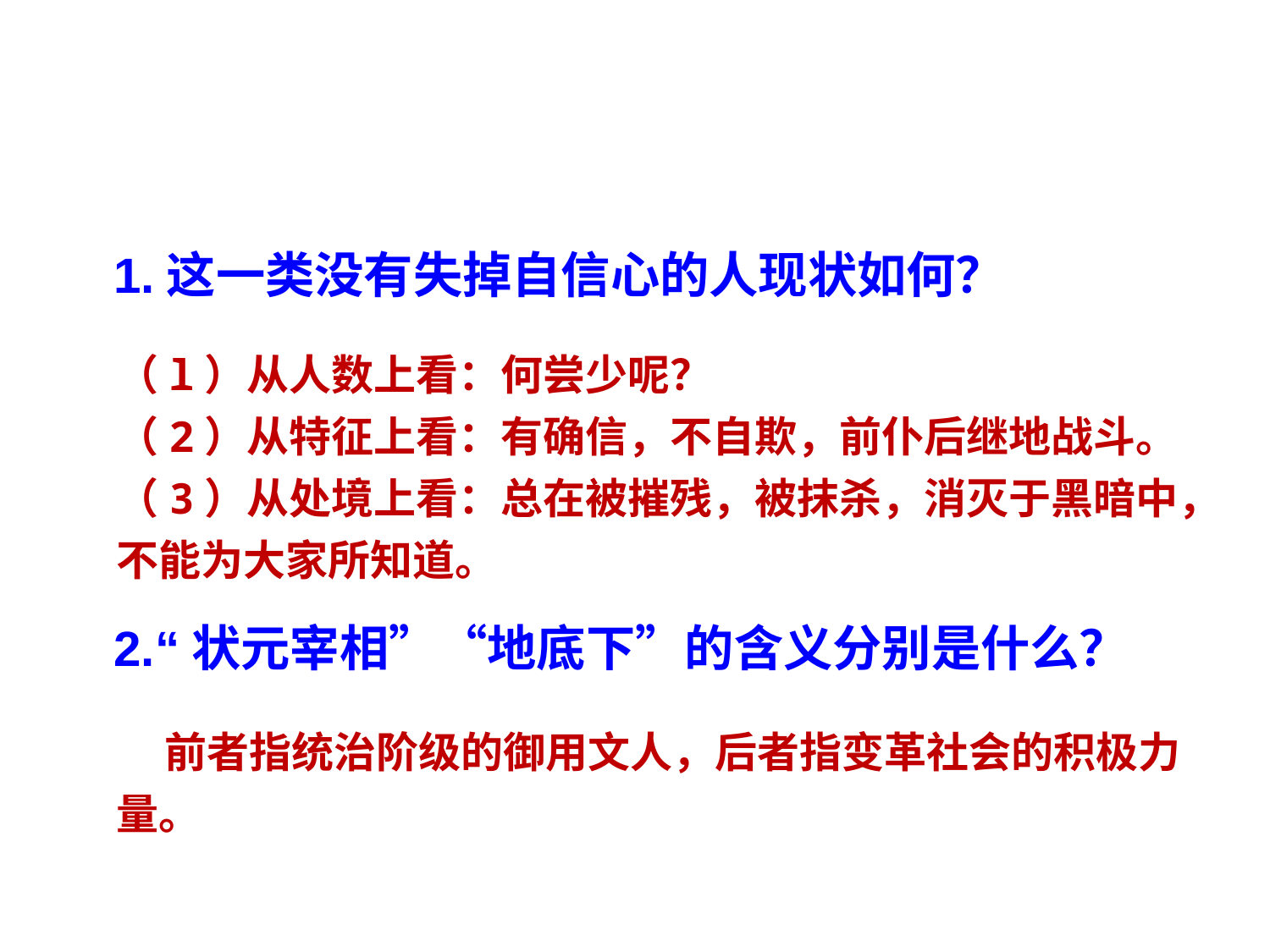

1.这一类没有失掉自信心的人现状如何？
（l）从人数上看：何尝少呢？
（2）从特征上看：有确信，不自欺，前仆后继地战斗。
（3）从处境上看：总在被摧残，被抹杀，消灭于黑暗中，不能为大家所知道。
2.“状元宰相”“地底下”的含义分别是什么？
    前者指统治阶级的御用文人，后者指变革社会的积极力量。